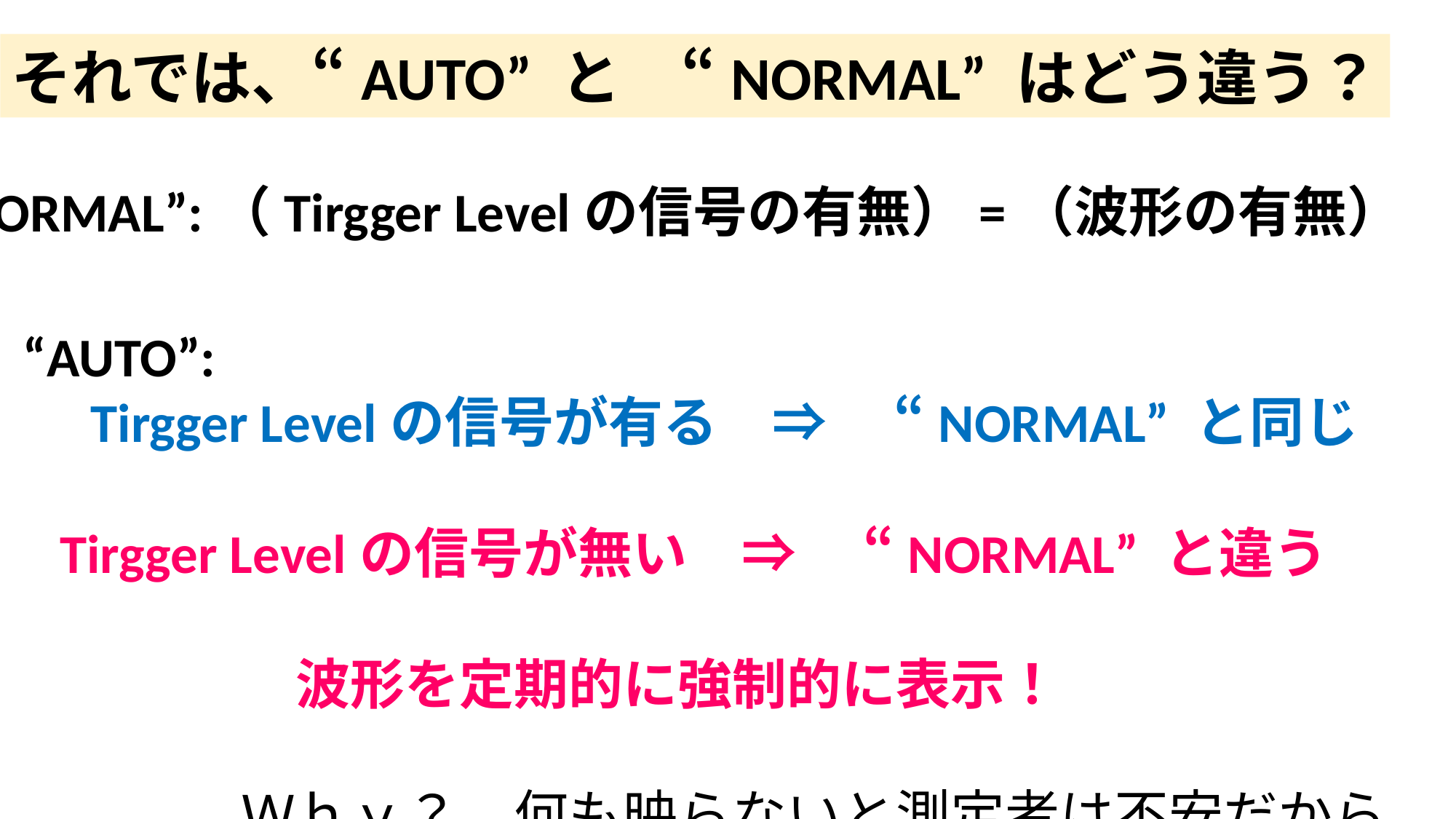

それでは、“AUTO” と　“NORMAL” はどう違う？
“NORMAL”:（Tirgger Levelの信号の有無）=（波形の有無）
“AUTO”:
　Tirgger Levelの信号が有る　⇒　 “NORMAL” と同じ

   Tirgger Levelの信号が無い　⇒　 “NORMAL” と違う
　　　　　波形を定期的に強制的に表示！

　　　　Ｗｈｙ？　何も映らないと測定者は不安だから